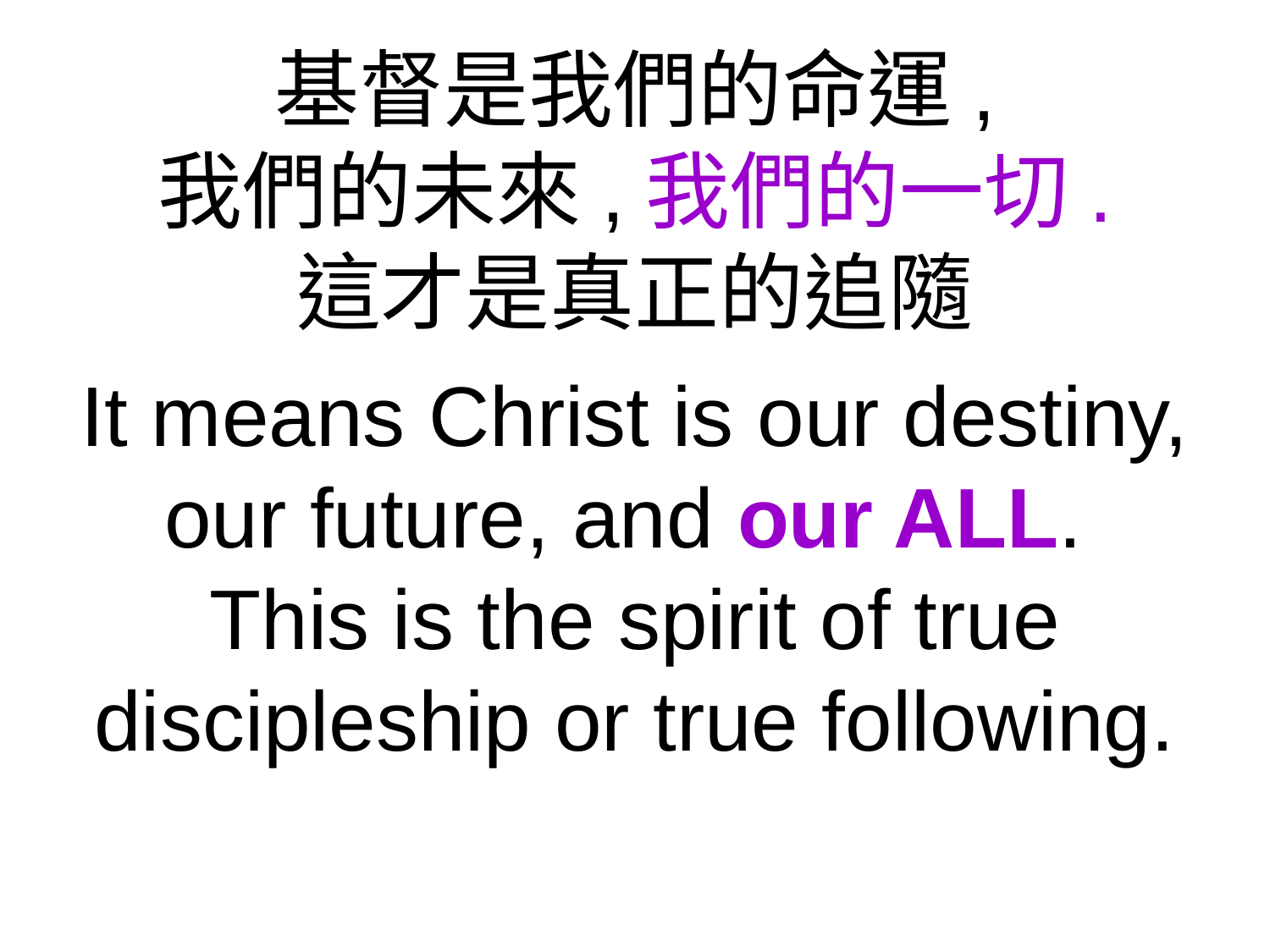

基督是我們的命運,
我們的未來,我們的一切.
這才是真正的追隨
It means Christ is our destiny, our future, and our ALL.
This is the spirit of true discipleship or true following.